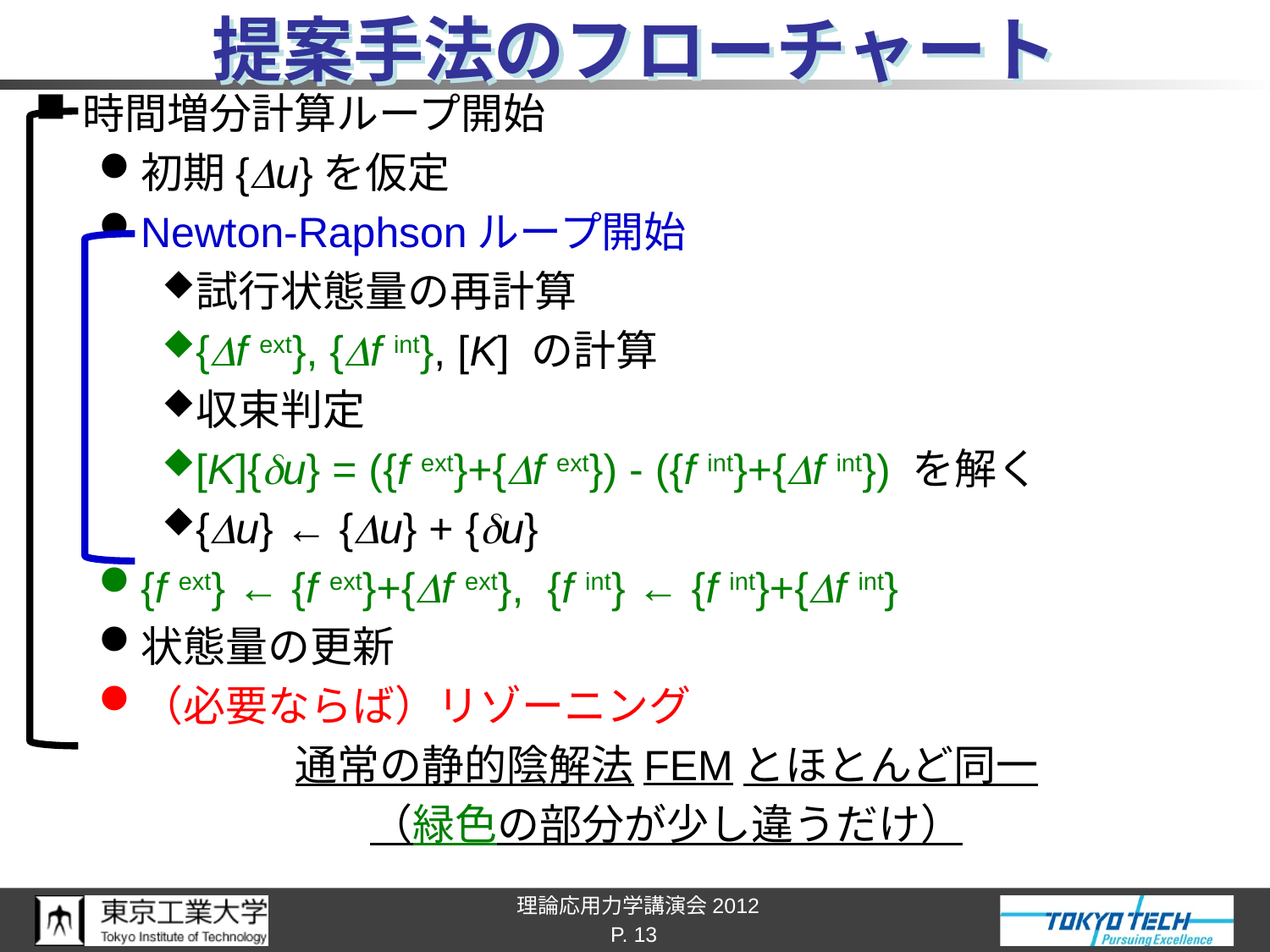

# 提案手法のフローチャート
時間増分計算ループ開始
初期{Δu}を仮定
Newton-Raphsonループ開始
試行状態量の再計算
{Δf ext}, {Δf int}, [K] の計算
収束判定
[K]{δu} = ({f ext}+{Δf ext}) - ({f int}+{Δf int}) を解く
{Δu} ← {Δu} + {δu}
{f ext} ← {f ext}+{Δf ext},  {f int} ← {f int}+{Δf int}
状態量の更新
（必要ならば）リゾーニング
通常の静的陰解法FEMとほとんど同一
（緑色の部分が少し違うだけ）

P. 13